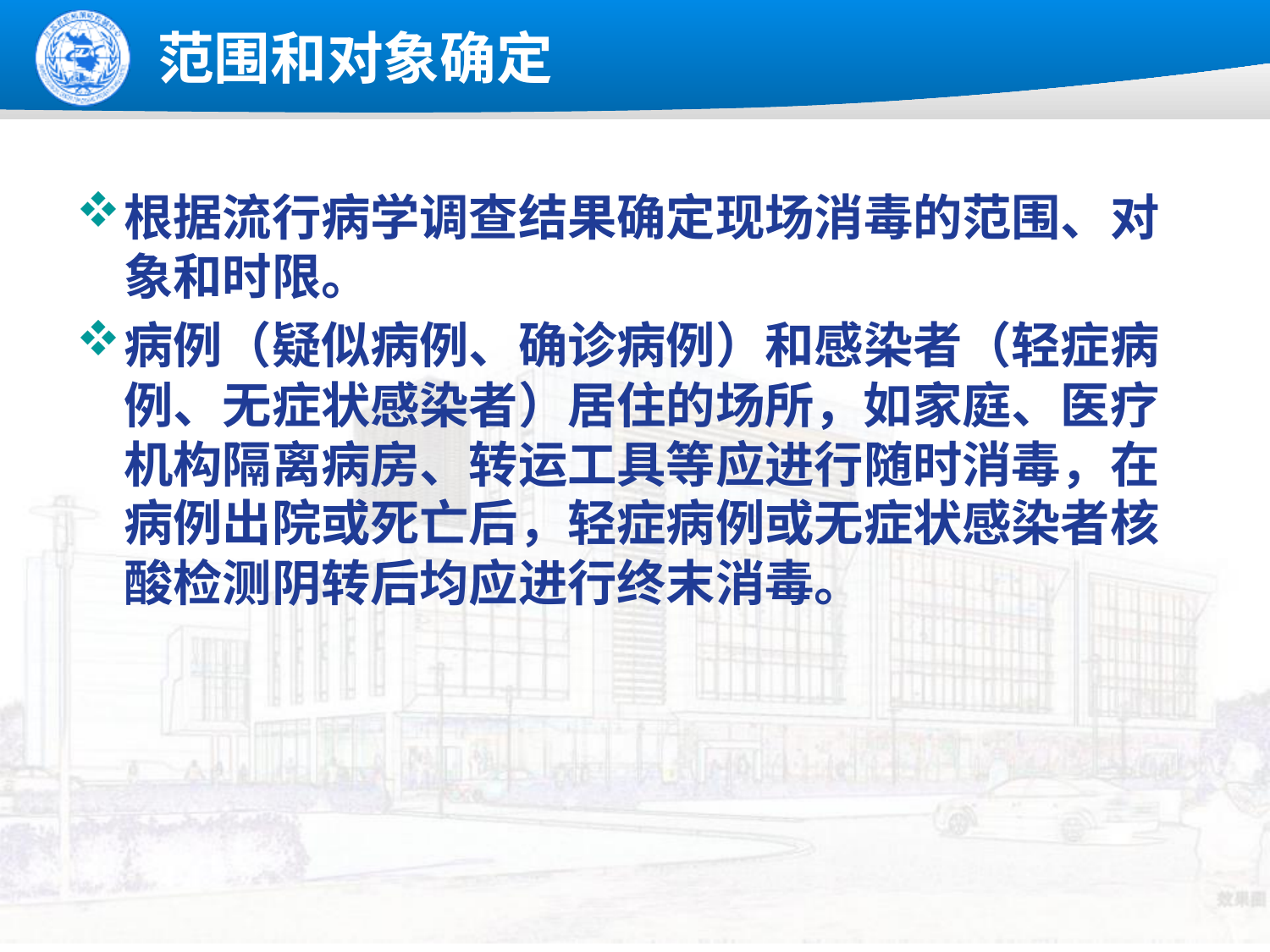

# 范围和对象确定
根据流行病学调查结果确定现场消毒的范围、对象和时限。
病例（疑似病例、确诊病例）和感染者（轻症病例、无症状感染者）居住的场所，如家庭、医疗机构隔离病房、转运工具等应进行随时消毒，在病例出院或死亡后，轻症病例或无症状感染者核酸检测阴转后均应进行终末消毒。